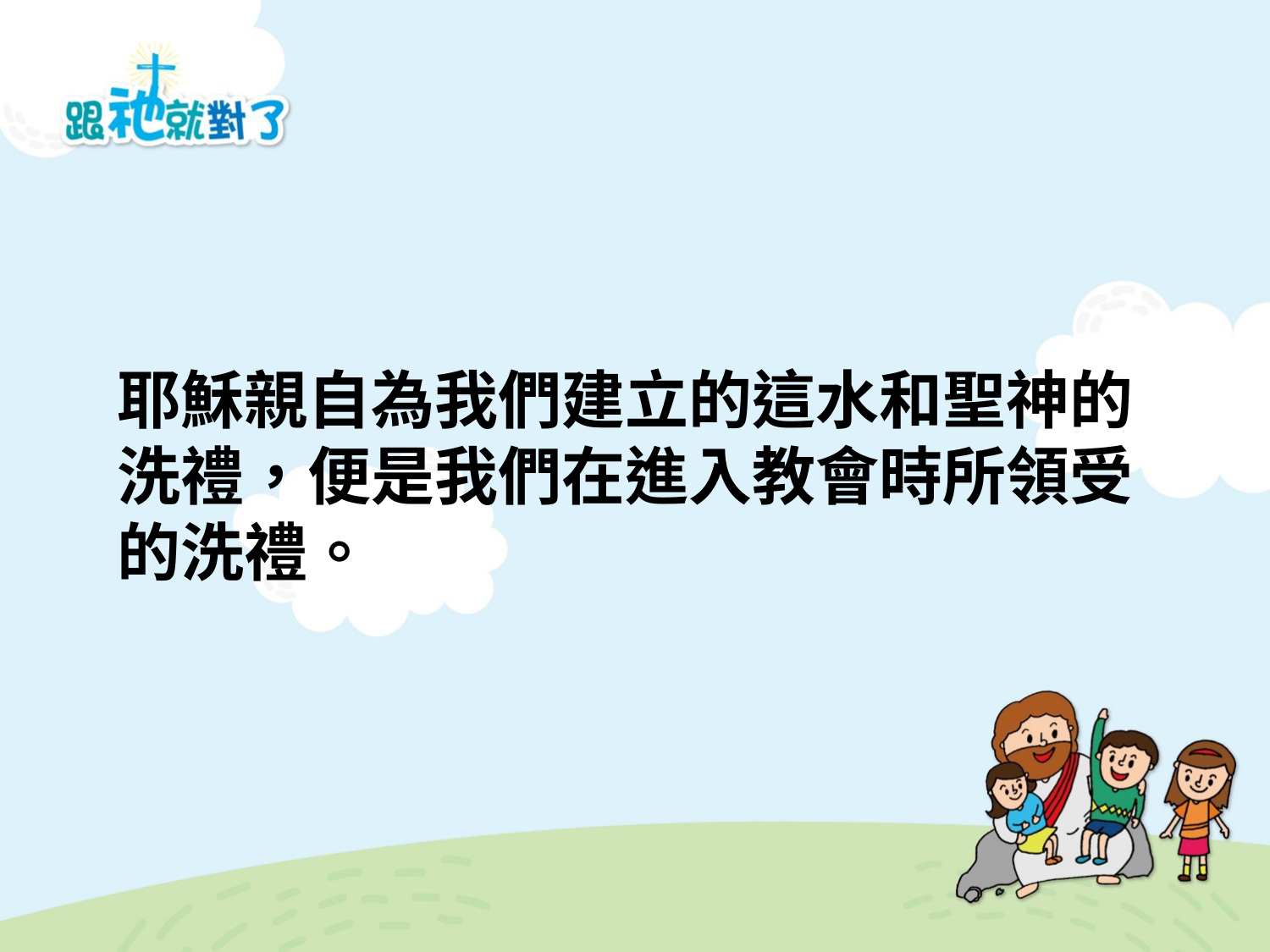

耶穌親自為我們建立的這水和聖神的洗禮，便是我們在進入教會時所領受的洗禮。